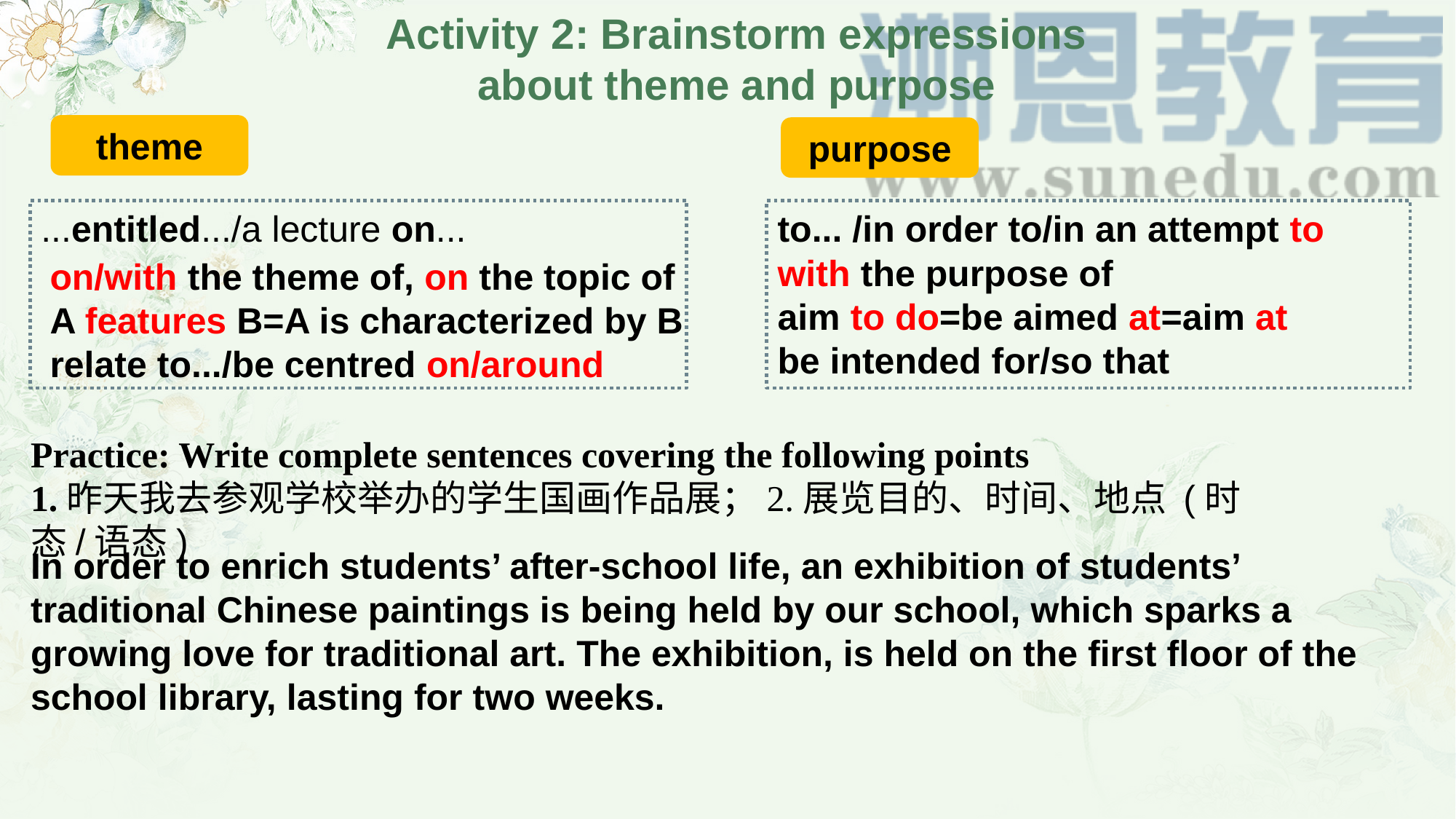

Activity 2: Brainstorm expressions
about theme and purpose
theme
purpose
...entitled.../a lecture on...

to... /in order to/in an attempt to

with the purpose of
aim to do=be aimed at=aim at
be intended for/so that
on/with the theme of, on the topic of
A features B=A is characterized by B
relate to.../be centred on/around
Practice: Write complete sentences covering the following points1.昨天我去参观学校举办的学生国画作品展；2.展览目的、时间、地点 (时态/语态)
In order to enrich students’ after-school life, an exhibition of students’ traditional Chinese paintings is being held by our school, which sparks a growing love for traditional art. The exhibition, is held on the first floor of the school library, lasting for two weeks.